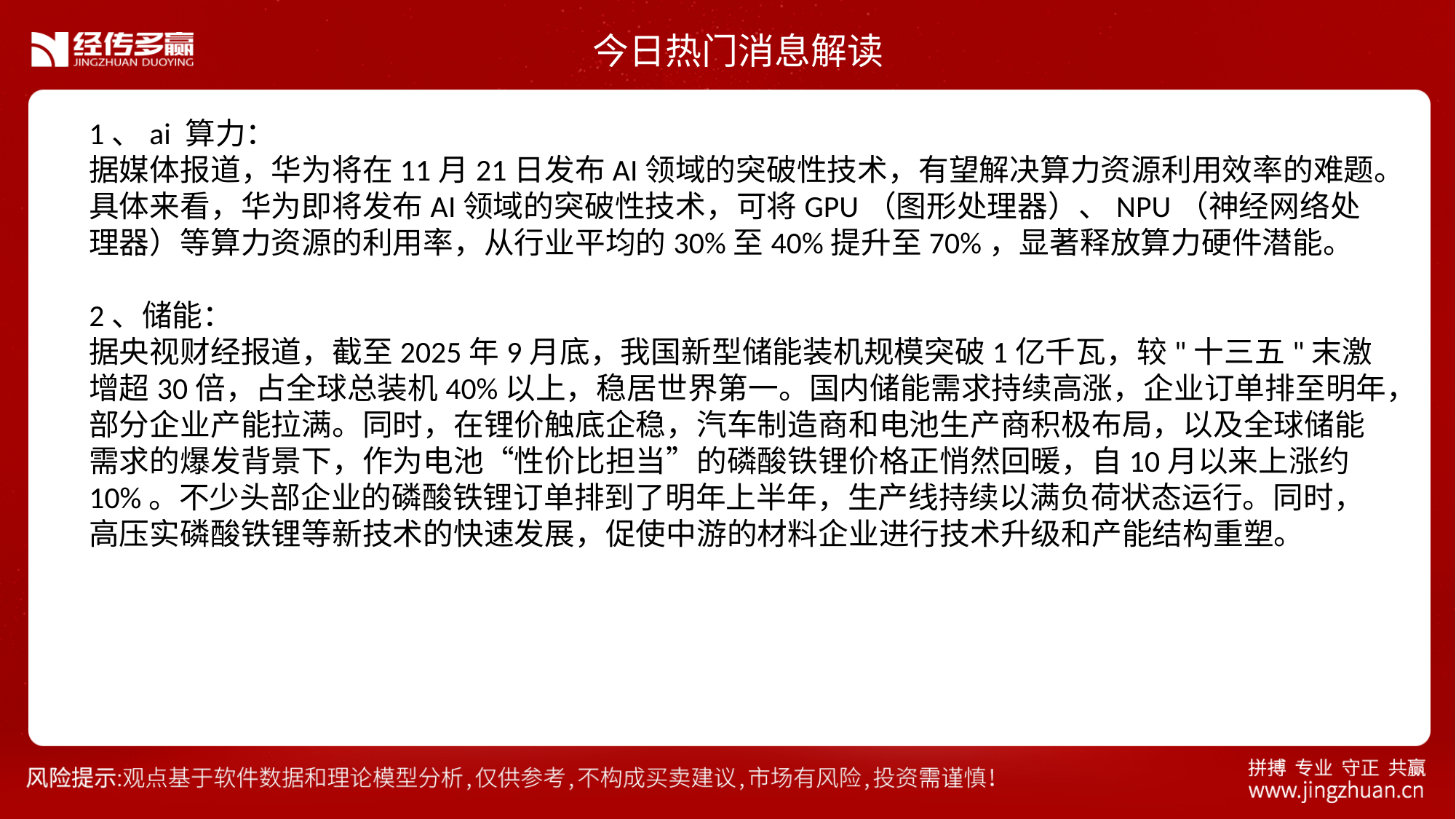

今日热门消息解读
1、ai 算力：
据媒体报道，华为将在11月21日发布AI领域的突破性技术，有望解决算力资源利用效率的难题。具体来看，华为即将发布AI领域的突破性技术，可将GPU（图形处理器）、NPU（神经网络处理器）等算力资源的利用率，从行业平均的30%至40%提升至70%，显著释放算力硬件潜能。

2、储能：
据央视财经报道，截至2025年9月底，我国新型储能装机规模突破1亿千瓦，较"十三五"末激增超30倍，占全球总装机40%以上，稳居世界第一。国内储能需求持续高涨，企业订单排至明年，部分企业产能拉满。同时，在锂价触底企稳，汽车制造商和电池生产商积极布局，以及全球储能需求的爆发背景下，作为电池“性价比担当”的磷酸铁锂价格正悄然回暖，自10月以来上涨约10%。不少头部企业的磷酸铁锂订单排到了明年上半年，生产线持续以满负荷状态运行。同时，高压实磷酸铁锂等新技术的快速发展，促使中游的材料企业进行技术升级和产能结构重塑。